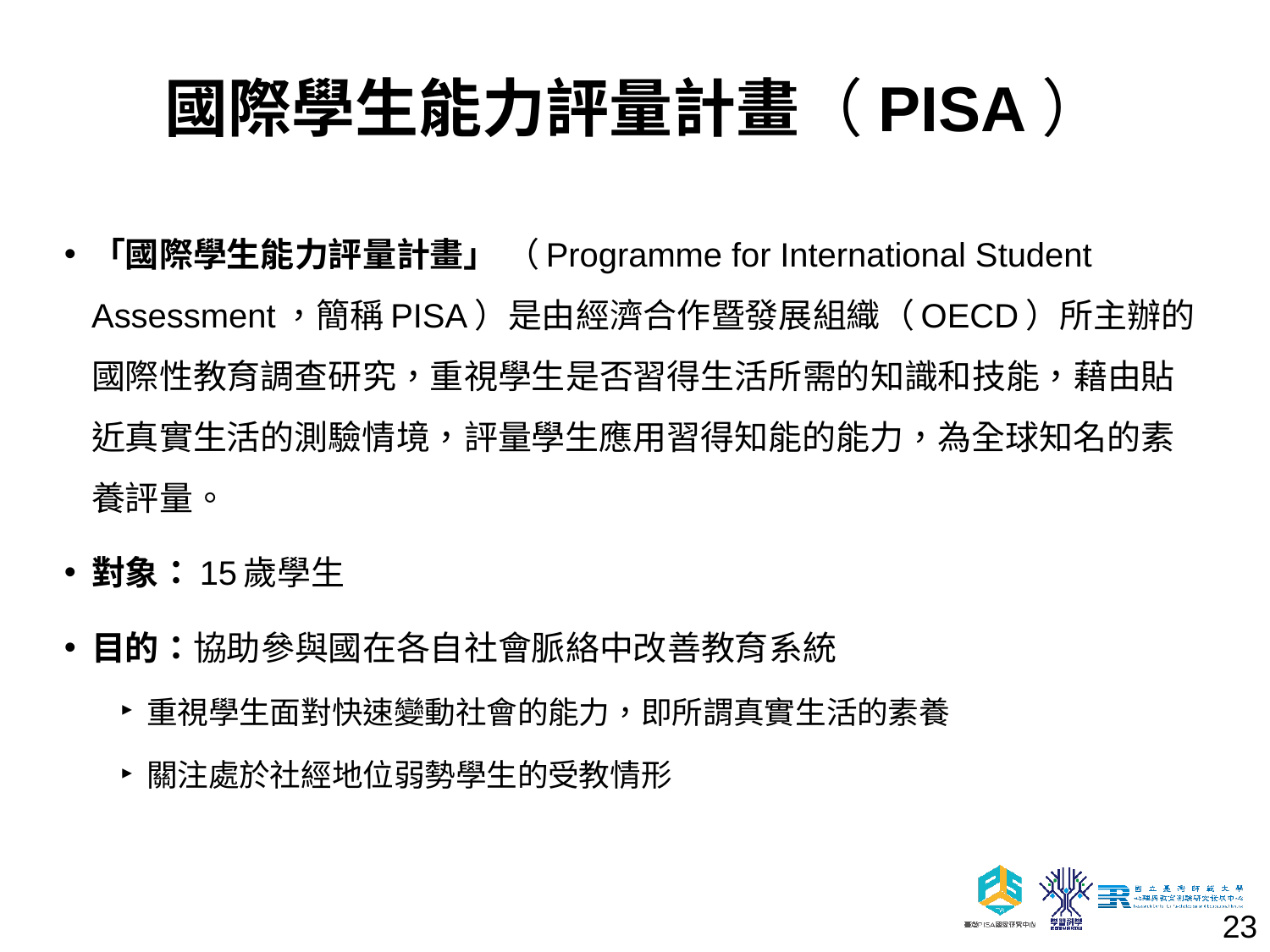

# 國際學生能力評量計畫（PISA）
「國際學生能力評量計畫」 （Programme for International Student Assessment，簡稱PISA）是由經濟合作暨發展組織（OECD）所主辦的國際性教育調查研究，重視學生是否習得生活所需的知識和技能，藉由貼近真實生活的測驗情境，評量學生應用習得知能的能力，為全球知名的素養評量。
對象：15歲學生
目的：協助參與國在各自社會脈絡中改善教育系統
重視學生面對快速變動社會的能力，即所謂真實生活的素養
關注處於社經地位弱勢學生的受教情形
23